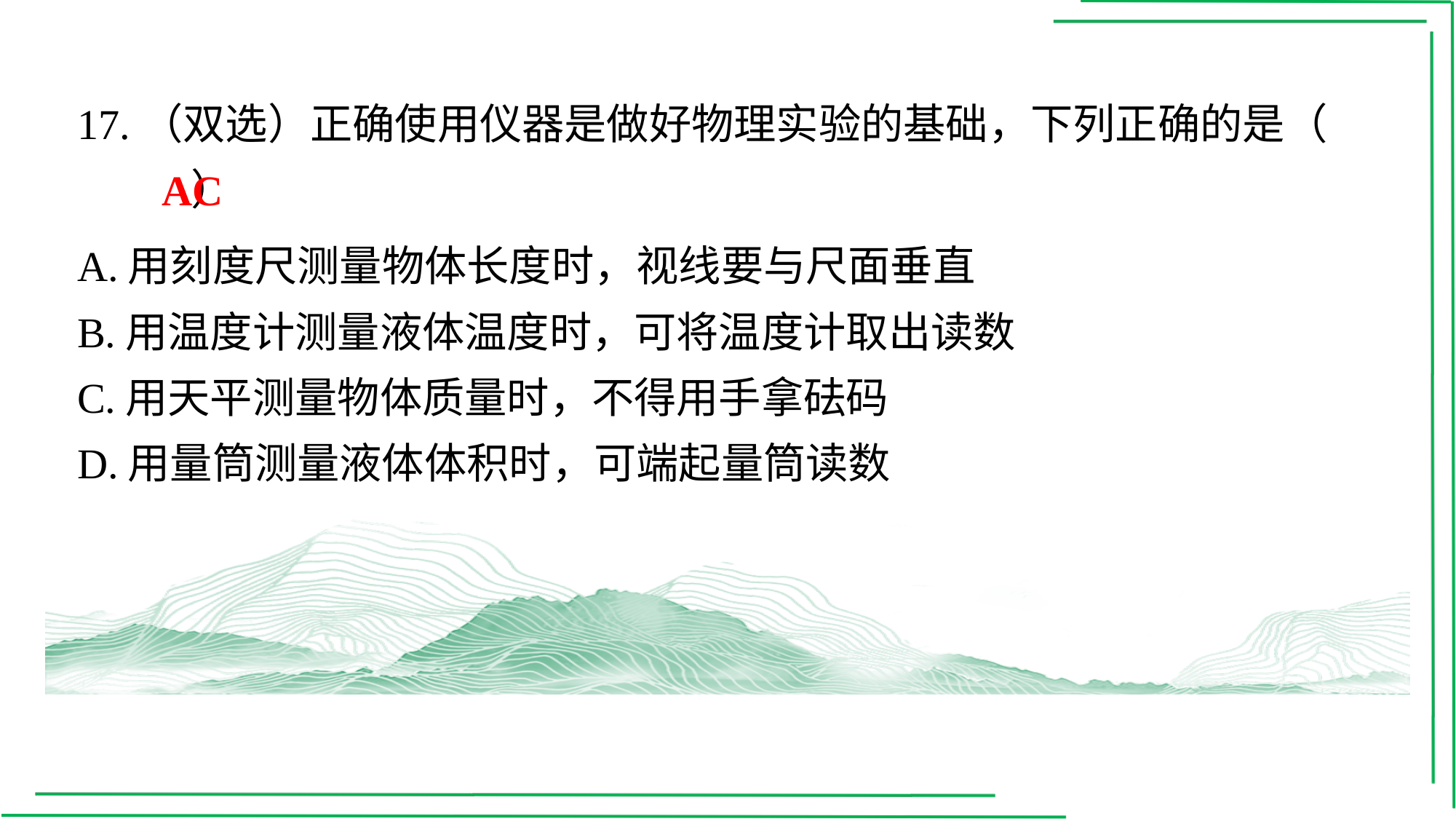

17.（双选）正确使用仪器是做好物理实验的基础，下列正确的是（　AC　）
AC
| A.用刻度尺测量物体长度时，视线要与尺面垂直 |
| --- |
| B.用温度计测量液体温度时，可将温度计取出读数 |
| C.用天平测量物体质量时，不得用手拿砝码 |
| D.用量筒测量液体体积时，可端起量筒读数 |